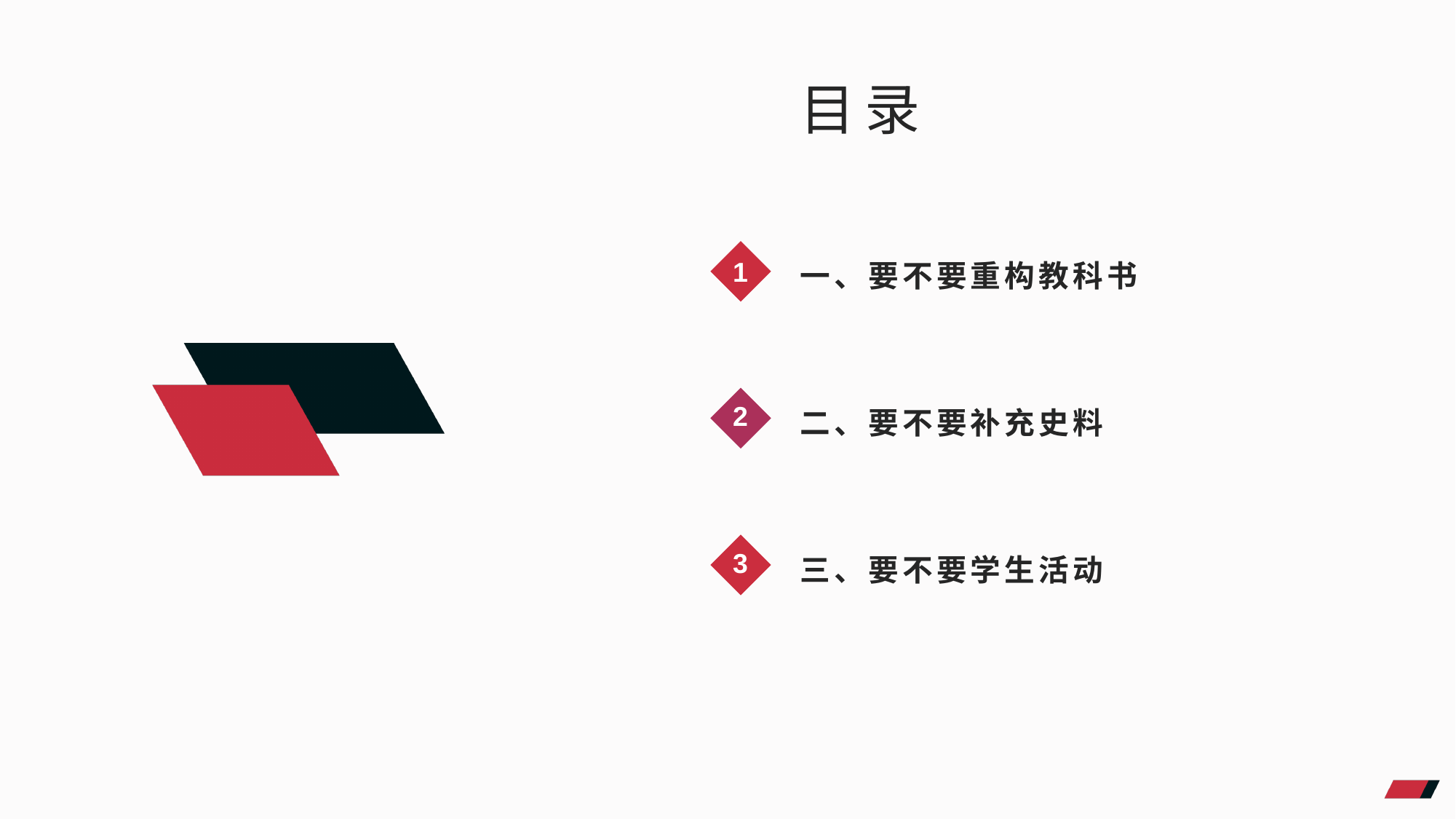

目录
一、要不要重构教科书

1
二、要不要补充史料

2
三、要不要学生活动

3